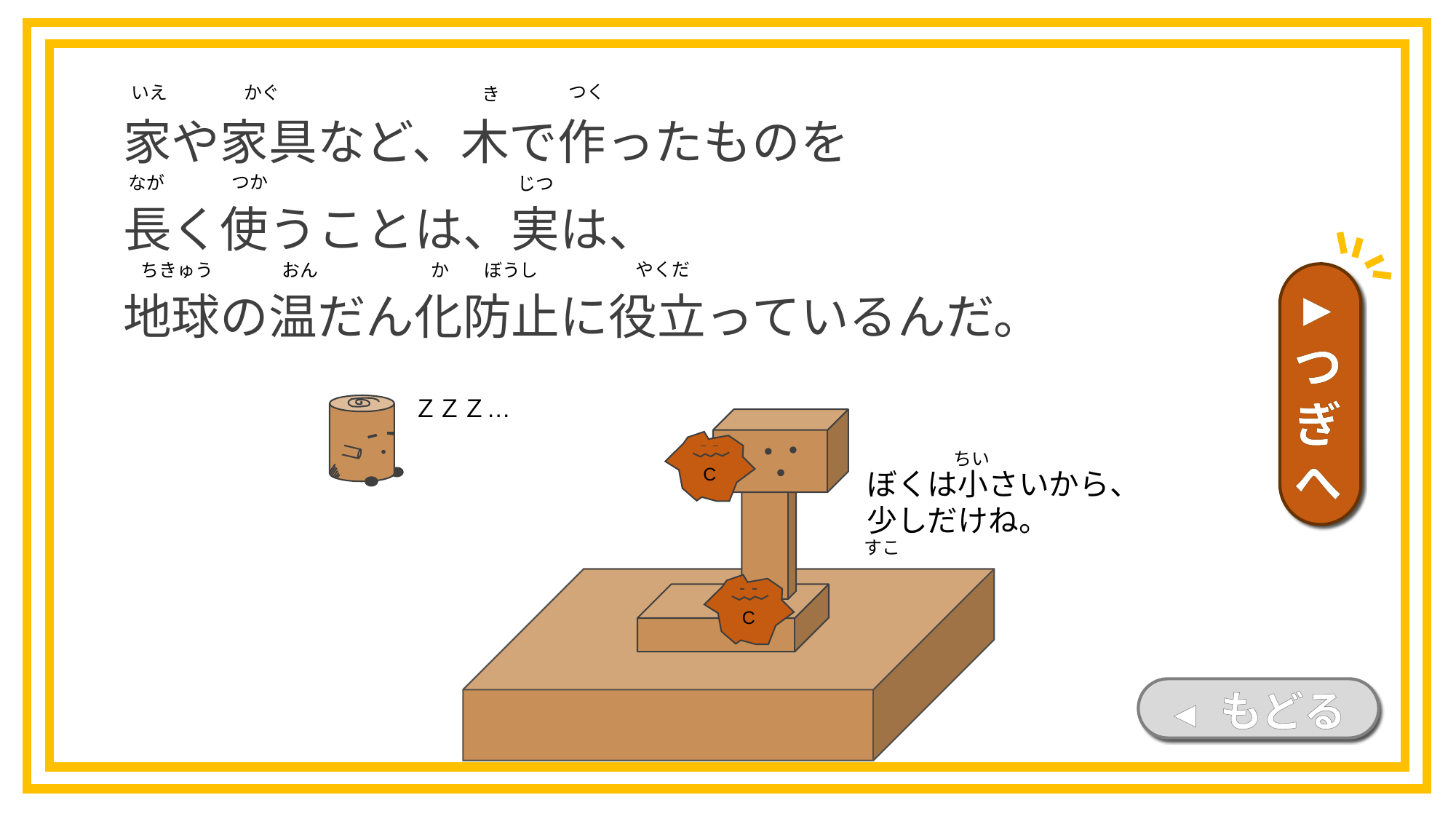

つく
かぐ
いえ
家や家具など、木で作ったものを
長く使うことは、実は、
地球の温だん化防止に役立っているんだ。
き
つか
なが
じつ
やくだ
ぼうし
か
おん
ちきゅう
►つぎへ

ＺＺＺ…

C
ちい
ぼくは小さいから、
少しだけね。
すこ

C
ちい
◄ もどる